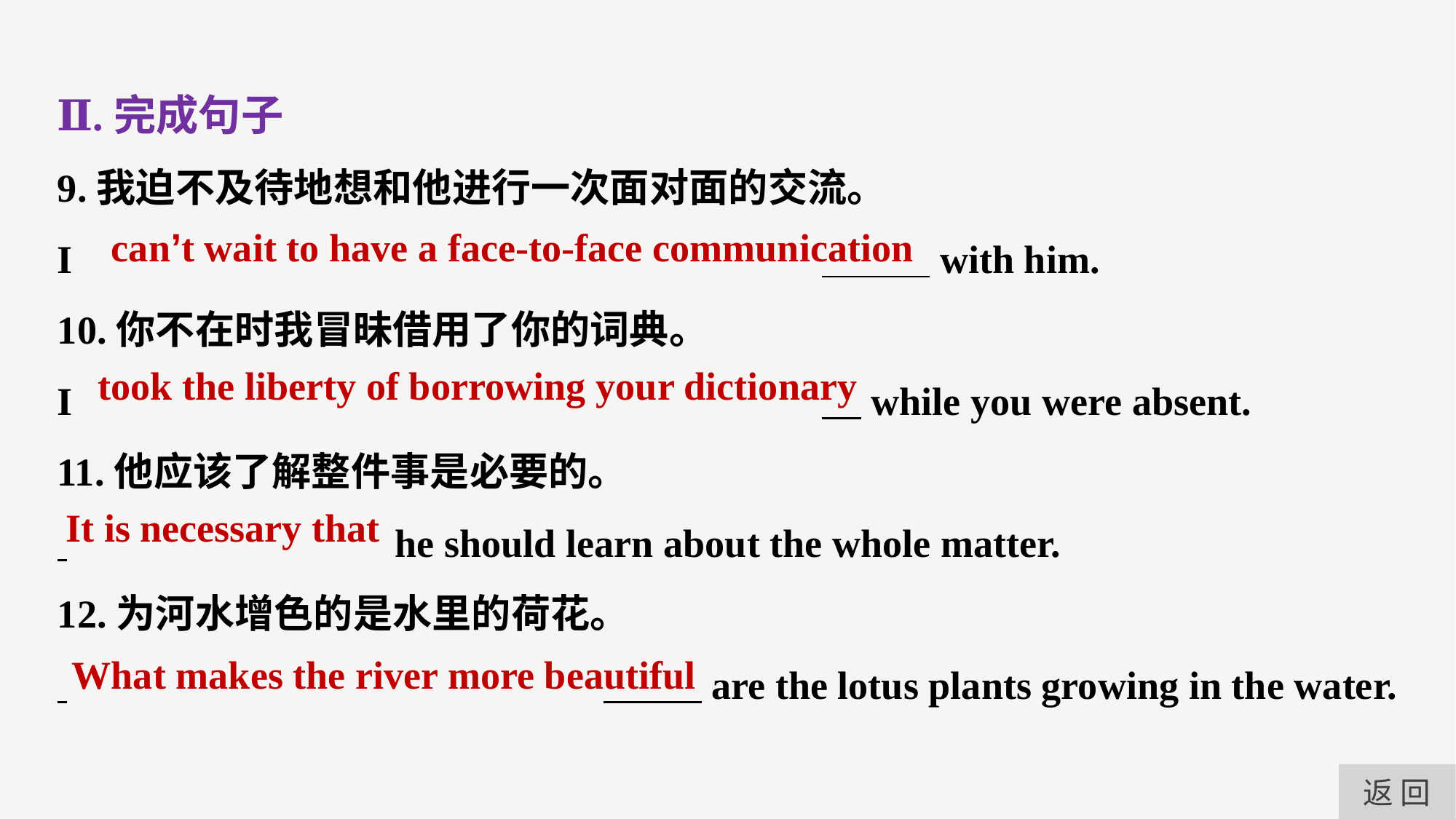

Ⅱ.完成句子
9.我迫不及待地想和他进行一次面对面的交流。
I 						            with him.
10.你不在时我冒昧借用了你的词典。
I 						     while you were absent.
11.他应该了解整件事是必要的。
 		 he should learn about the whole matter.
12.为河水增色的是水里的荷花。
 				           are the lotus plants growing in the water.
can’t wait to have a face-to-face communication
took the liberty of borrowing your dictionary
It is necessary that
What makes the river more beautiful
返 回